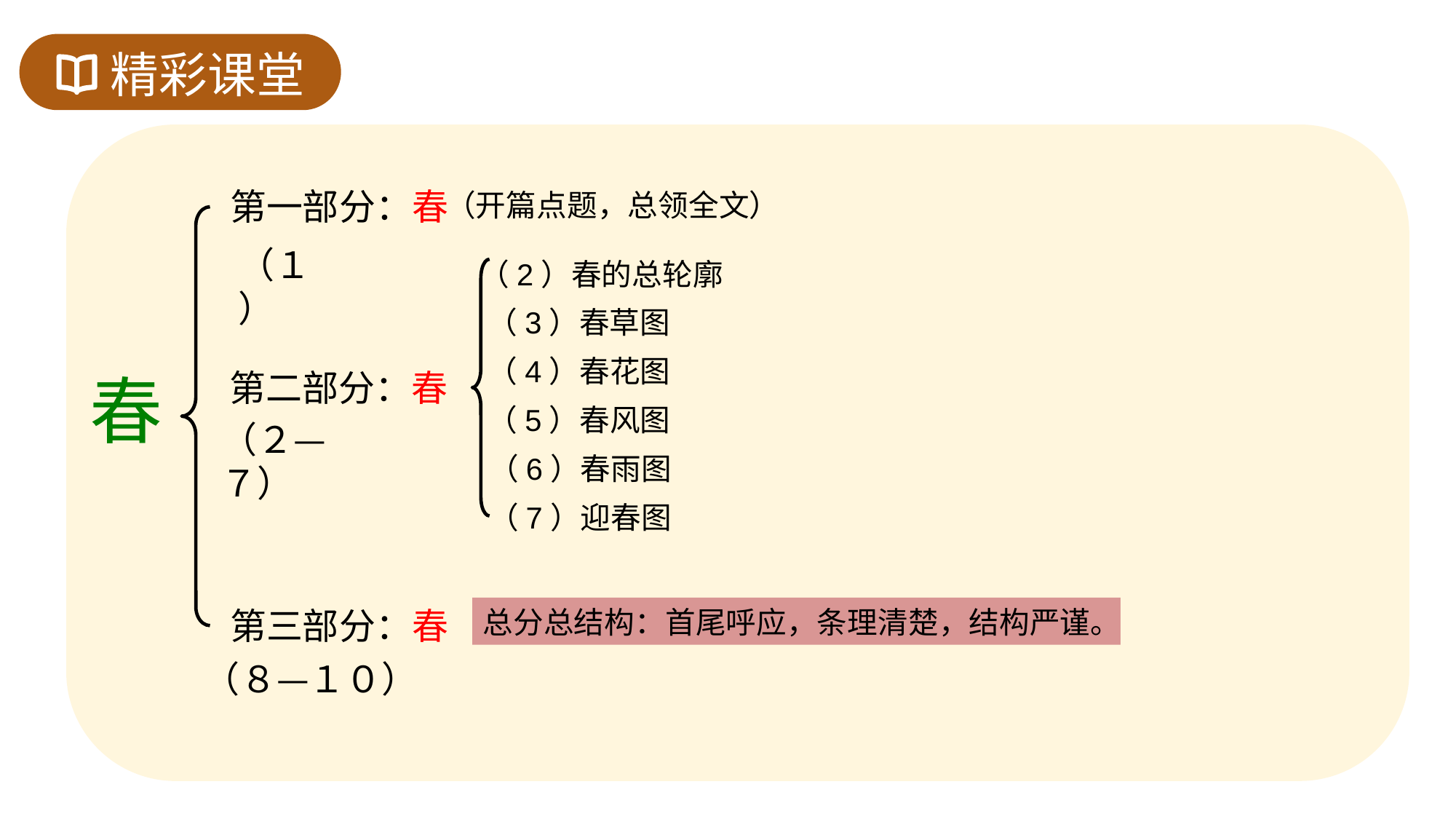

精彩课堂

第一部分：春
（开篇点题，总领全文）

（１）
（2）春的总轮廓

（3）春草图
（4）春花图
春
第二部分：春
（5）春风图
（２—７）
（6）春雨图
（7）迎春图
第三部分：春
总分总结构：首尾呼应，条理清楚，结构严谨。
（８—１０）